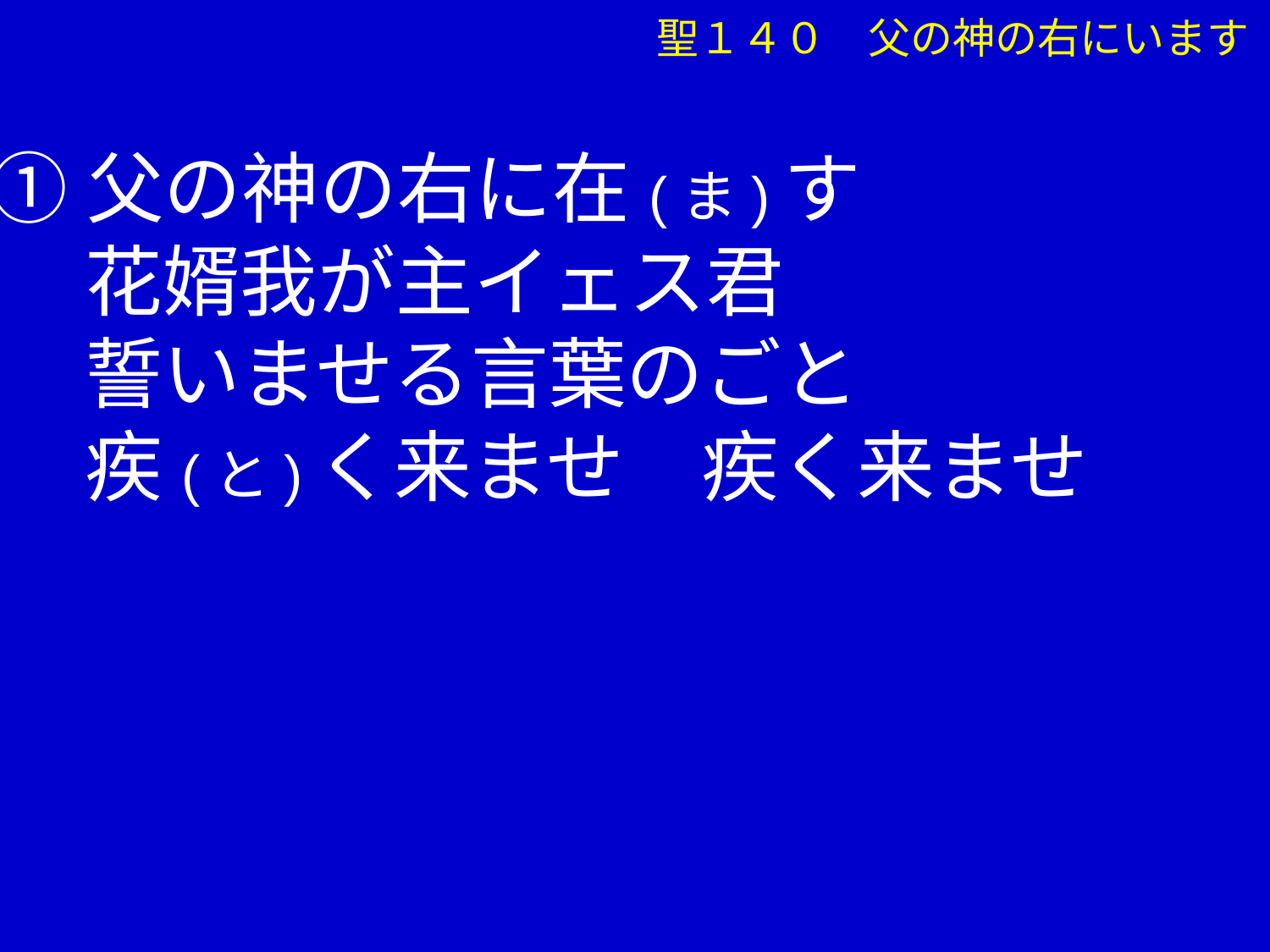

聖１４０　父の神の右にいます

①父の神の右に在(ま)す
　 花婿我が主イェス君
　 誓いませる言葉のごと
　 疾(と)く来ませ　疾く来ませ